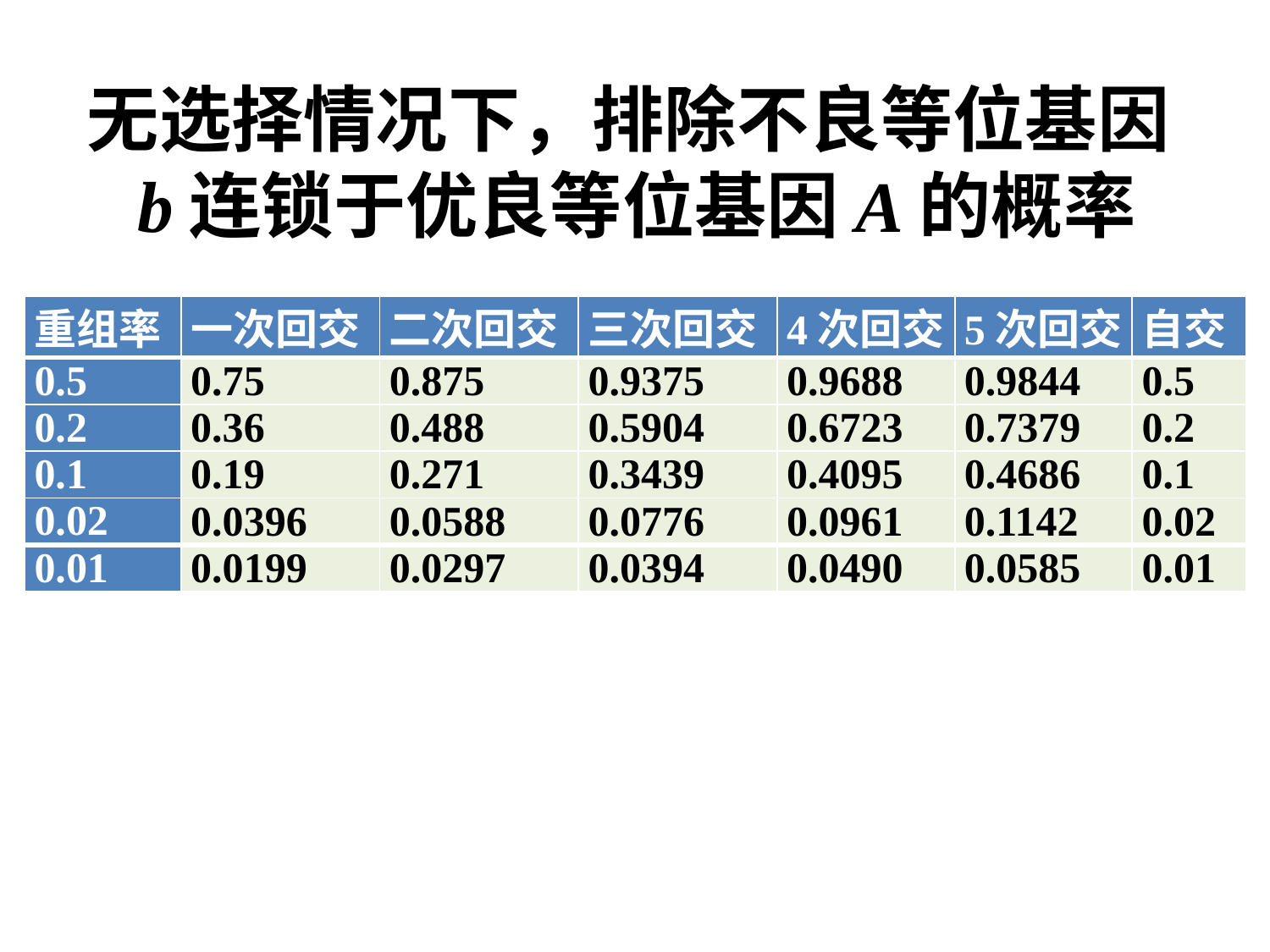

# 无选择情况下，排除不良等位基因b连锁于优良等位基因A的概率
| 重组率 | 一次回交 | 二次回交 | 三次回交 | 4次回交 | 5次回交 | 自交 |
| --- | --- | --- | --- | --- | --- | --- |
| 0.5 | 0.75 | 0.875 | 0.9375 | 0.9688 | 0.9844 | 0.5 |
| 0.2 | 0.36 | 0.488 | 0.5904 | 0.6723 | 0.7379 | 0.2 |
| 0.1 | 0.19 | 0.271 | 0.3439 | 0.4095 | 0.4686 | 0.1 |
| 0.02 | 0.0396 | 0.0588 | 0.0776 | 0.0961 | 0.1142 | 0.02 |
| 0.01 | 0.0199 | 0.0297 | 0.0394 | 0.0490 | 0.0585 | 0.01 |